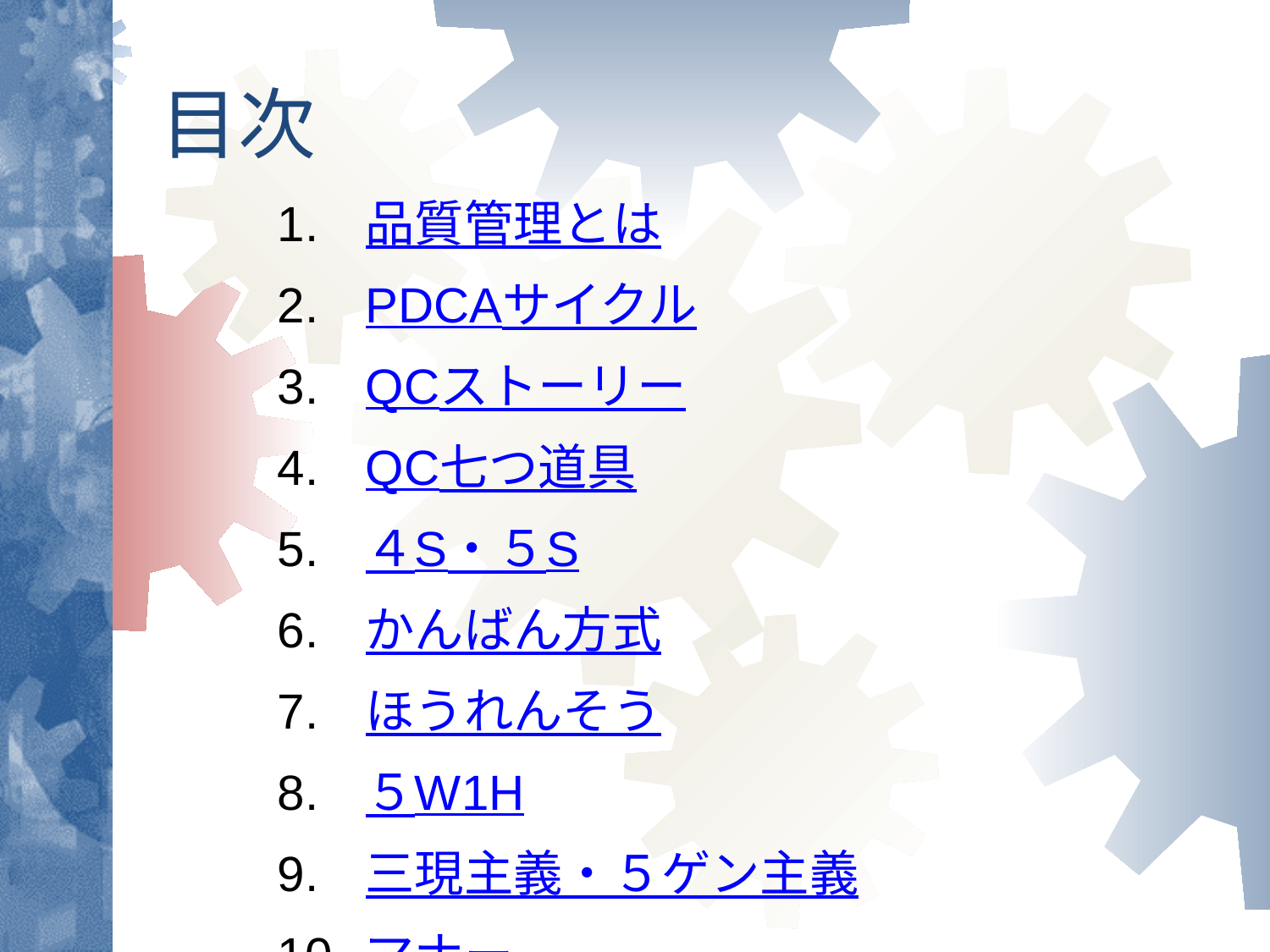

目次
品質管理とは
PDCAサイクル
QCストーリー
QC七つ道具
４S・５S
かんばん方式
ほうれんそう
５W1H
三現主義・５ゲン主義
マナー